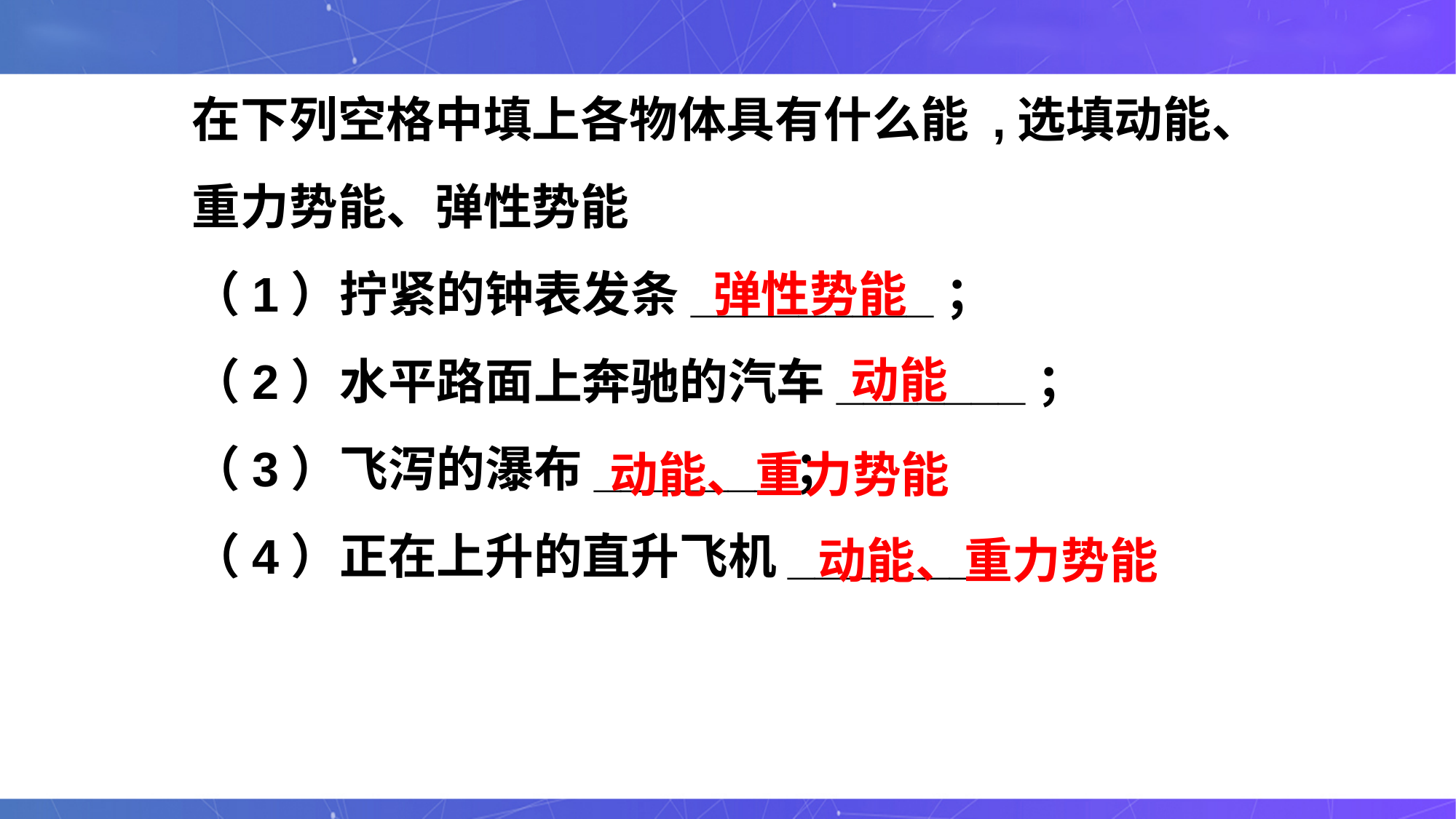

在下列空格中填上各物体具有什么能 ,选填动能、重力势能、弹性势能
（1）拧紧的钟表发条_________；
（2）水平路面上奔驰的汽车_______；
（3）飞泻的瀑布_______；
（4）正在上升的直升飞机_______
弹性势能
动能
动能、重力势能
动能、重力势能